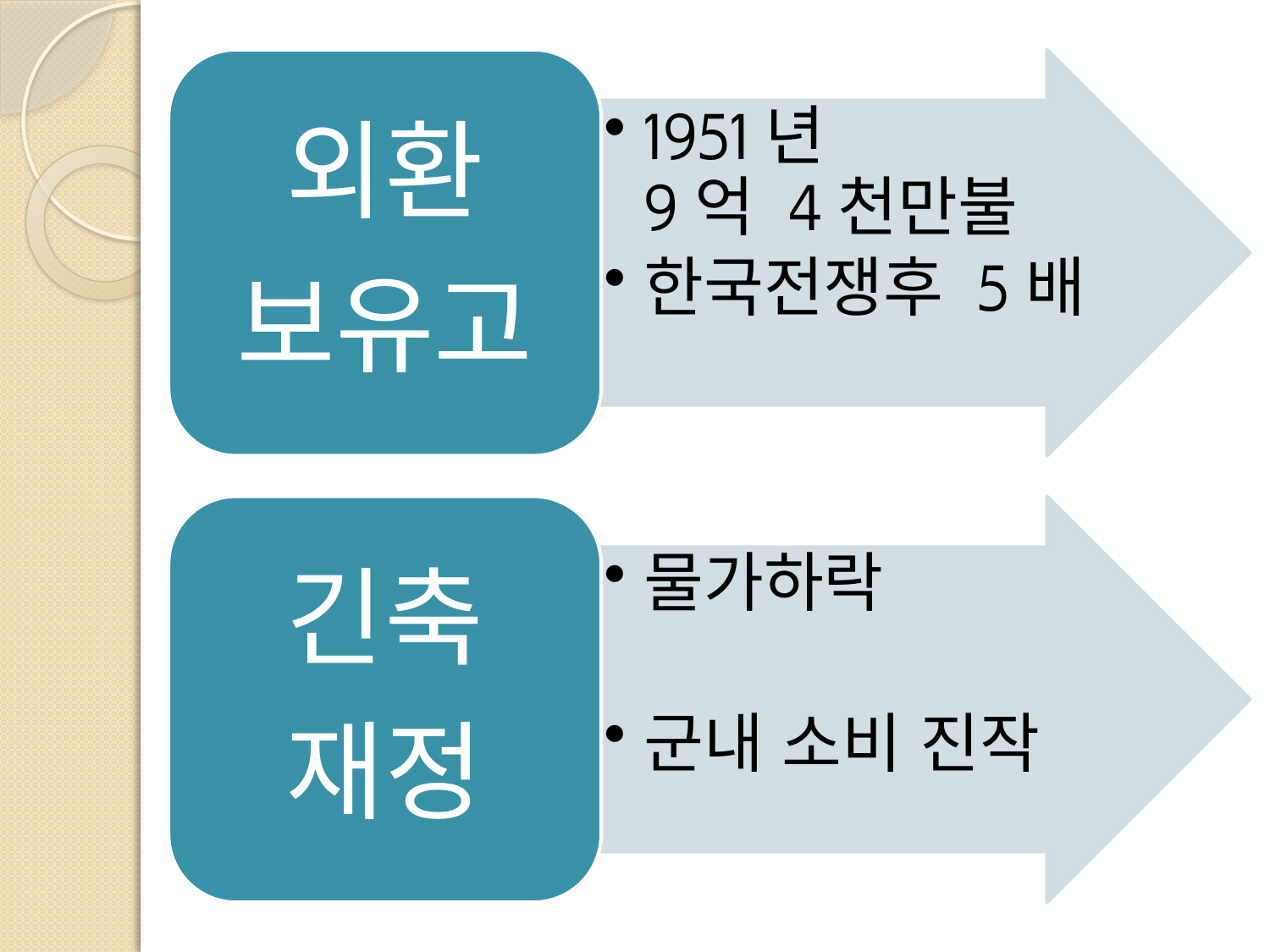

1951년
9억 4천만불
한국전쟁후 5배
외환
보유고
물가하락

군내 소비 진작
긴축
재정